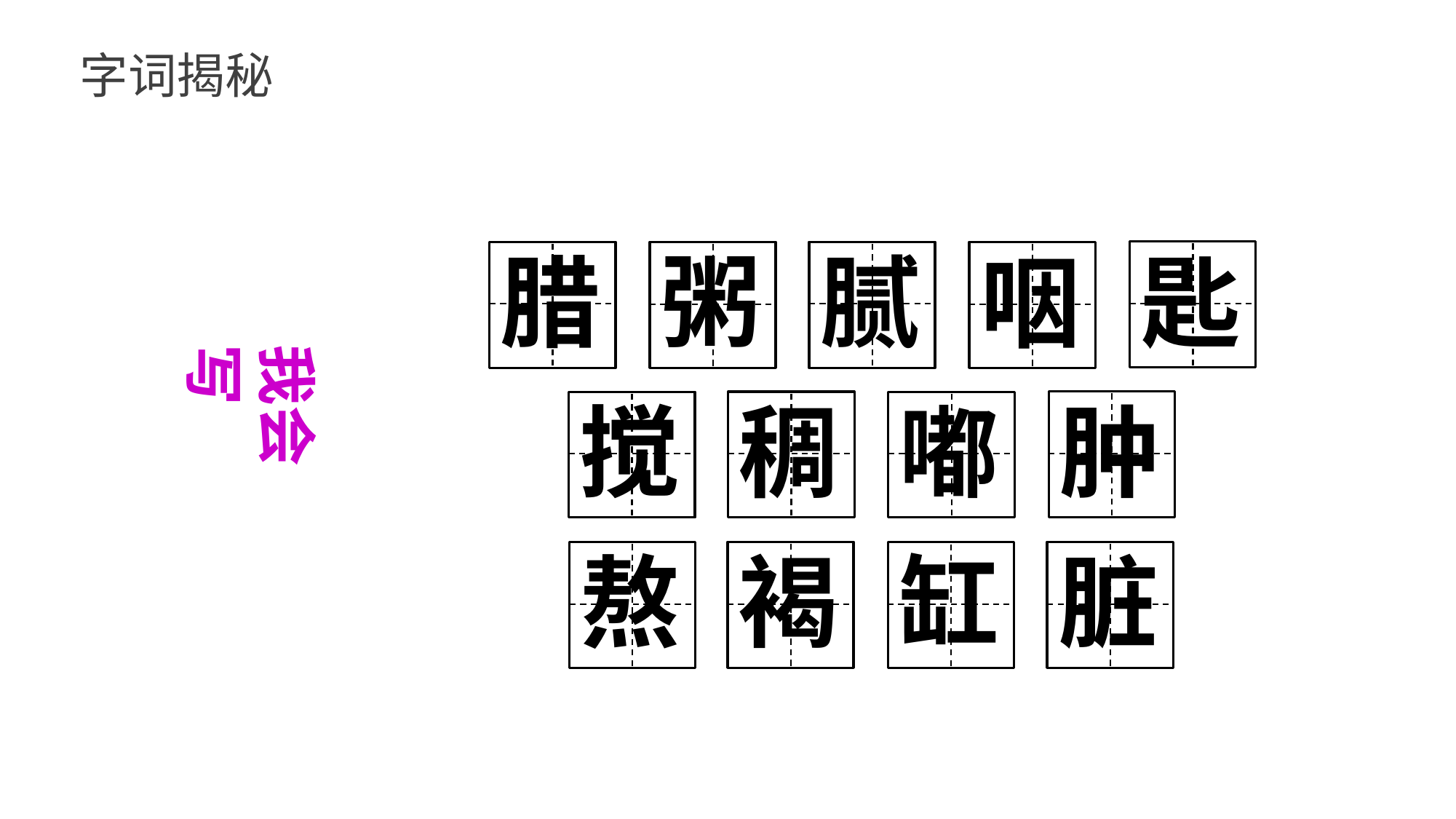

字词揭秘
匙

腊

腻

粥

咽

我会写
肿

稠

搅

嘟

褐

脏

熬

缸